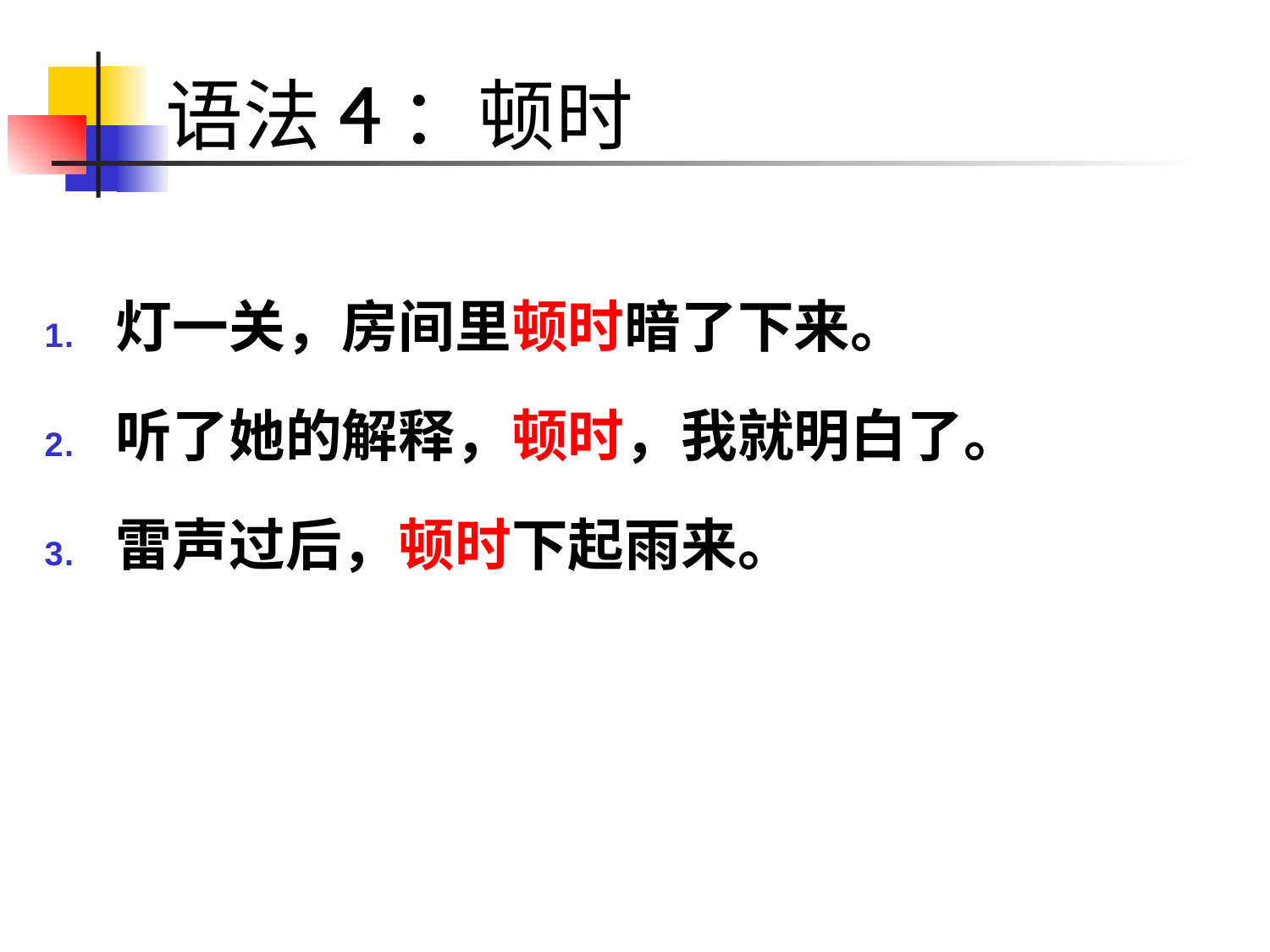

# 语法4：顿时
灯一关，房间里顿时暗了下来。
听了她的解释，顿时，我就明白了。
雷声过后，顿时下起雨来。